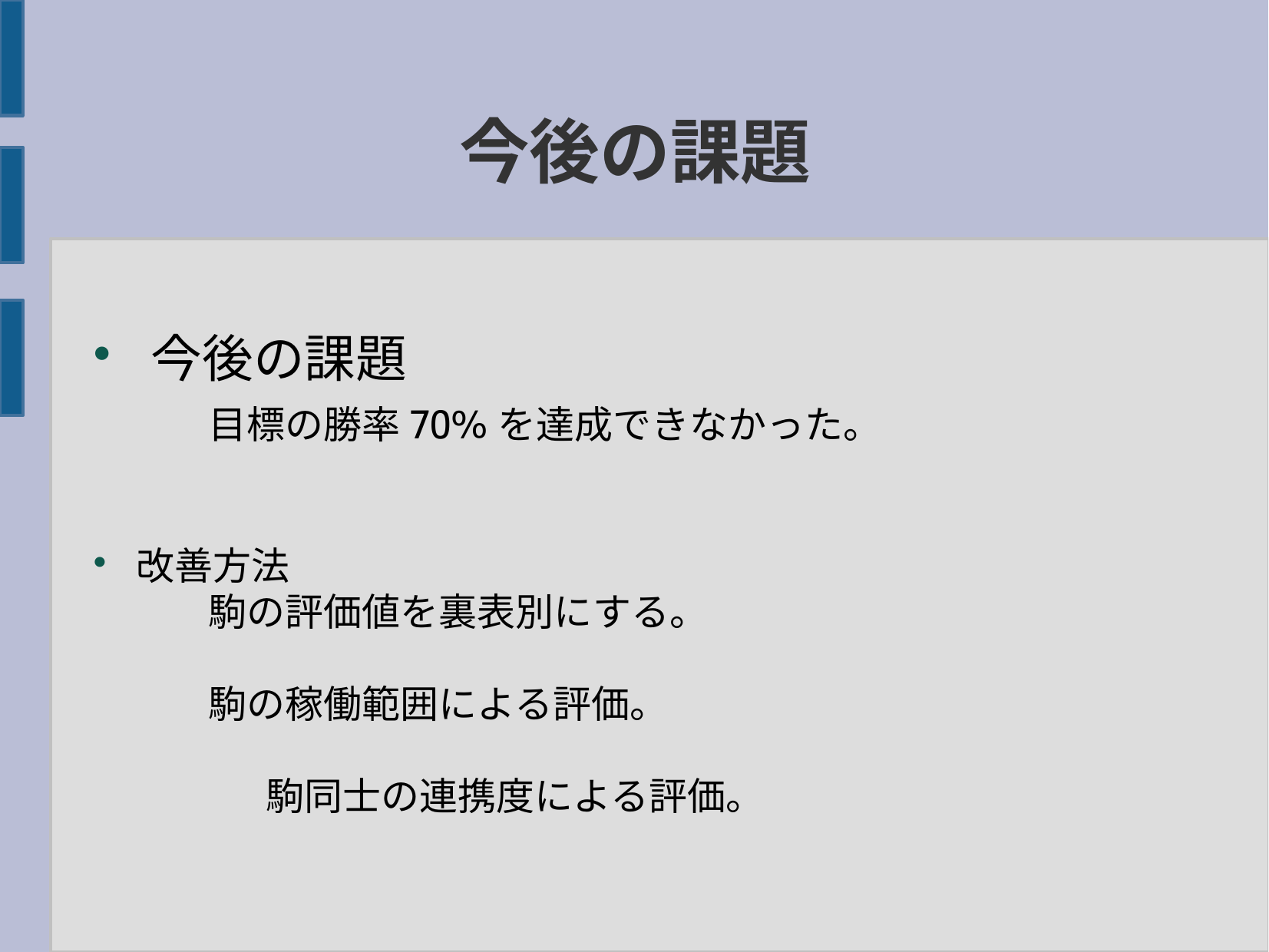

今後の課題

今後の課題
	目標の勝率70%を達成できなかった。

改善方法
	駒の評価値を裏表別にする。

	駒の稼働範囲による評価。

	駒同士の連携度による評価。